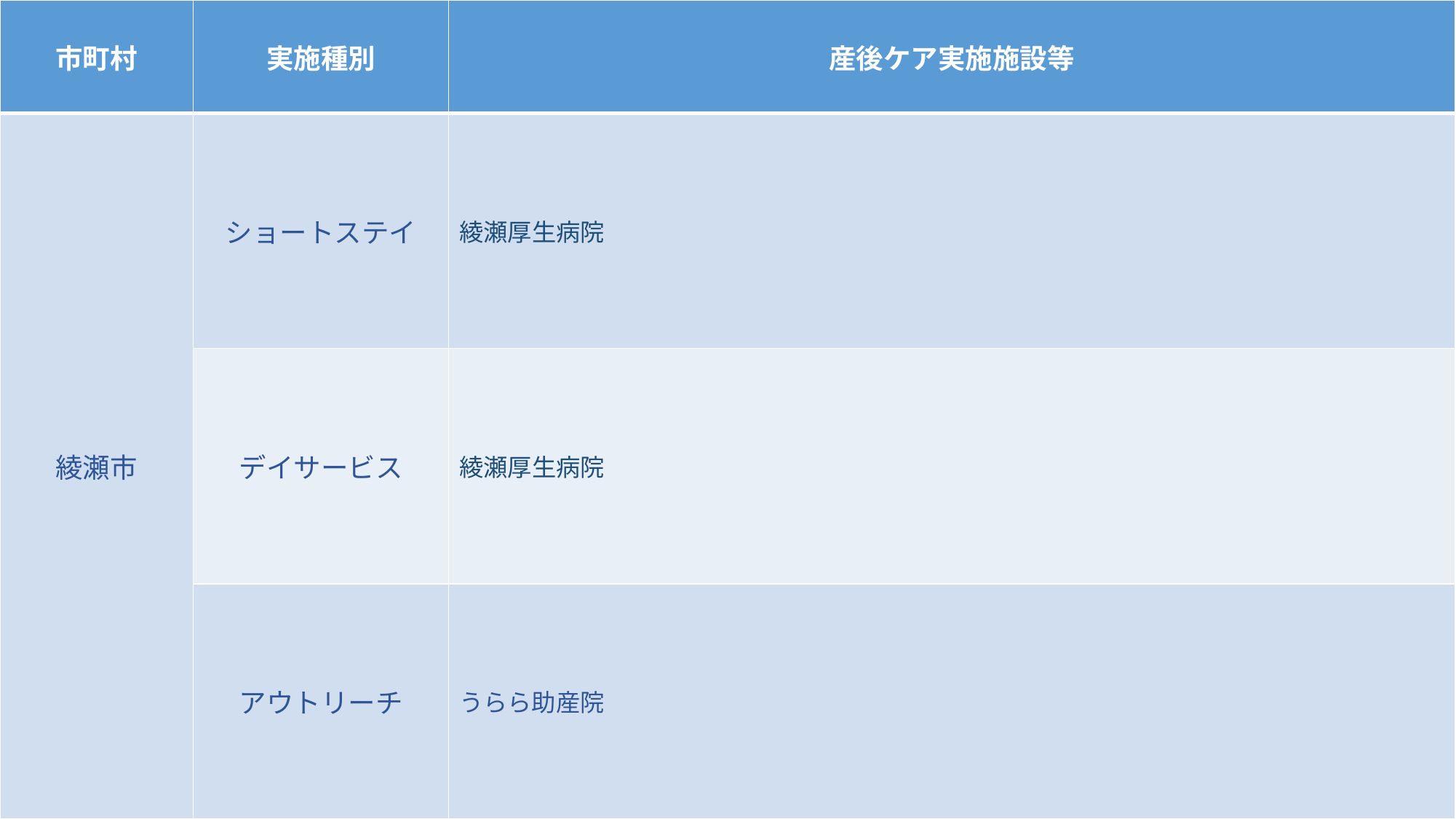

| 市町村 | 実施種別 | 産後ケア実施施設等 |
| --- | --- | --- |
| 綾瀬市 | ショートステイ | 綾瀬厚生病院 |
|  | デイサービス | 綾瀬厚生病院 |
|  | アウトリーチ | うらら助産院 |